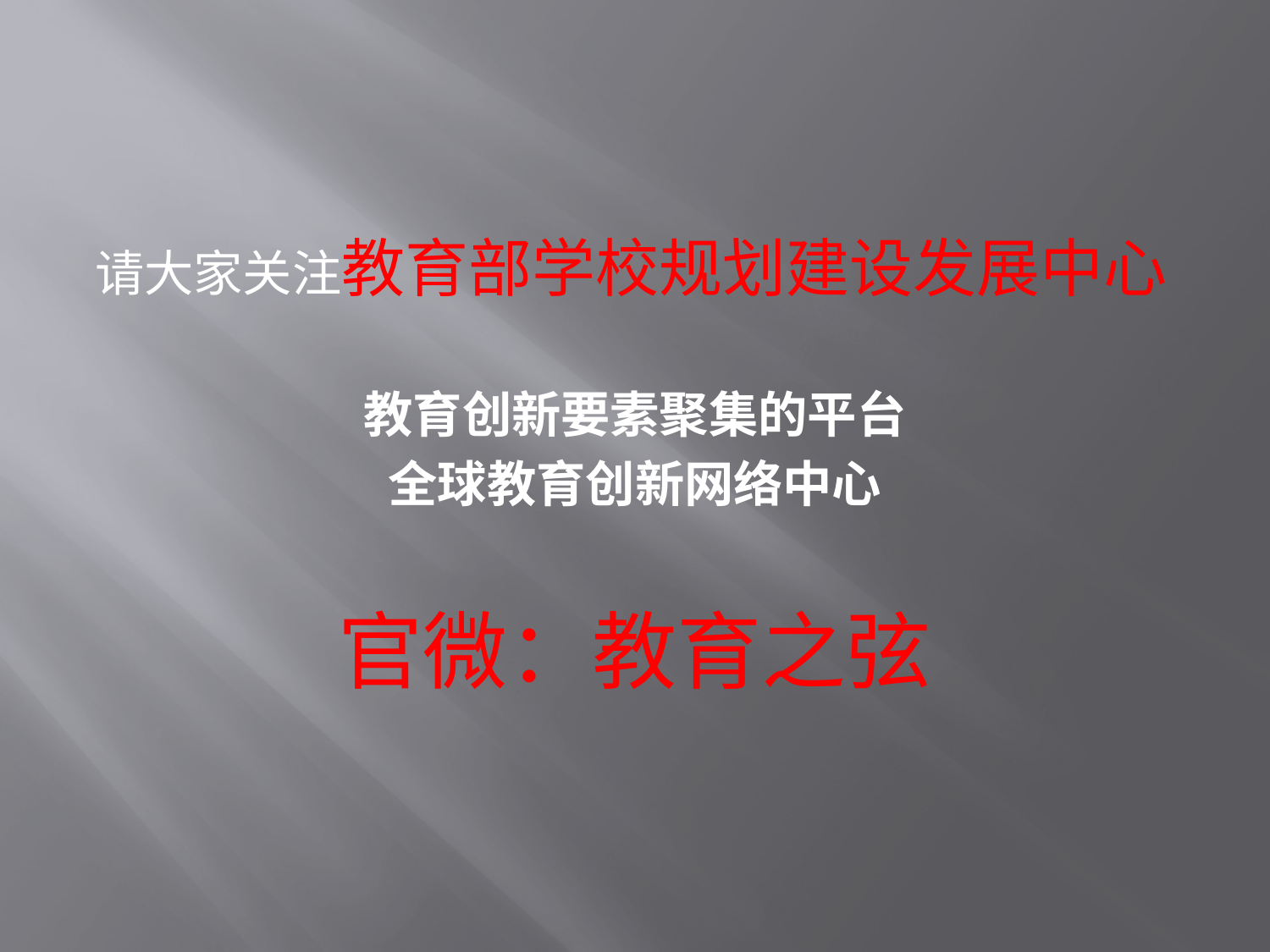

#
请大家关注教育部学校规划建设发展中心

教育创新要素聚集的平台
全球教育创新网络中心

官微：教育之弦